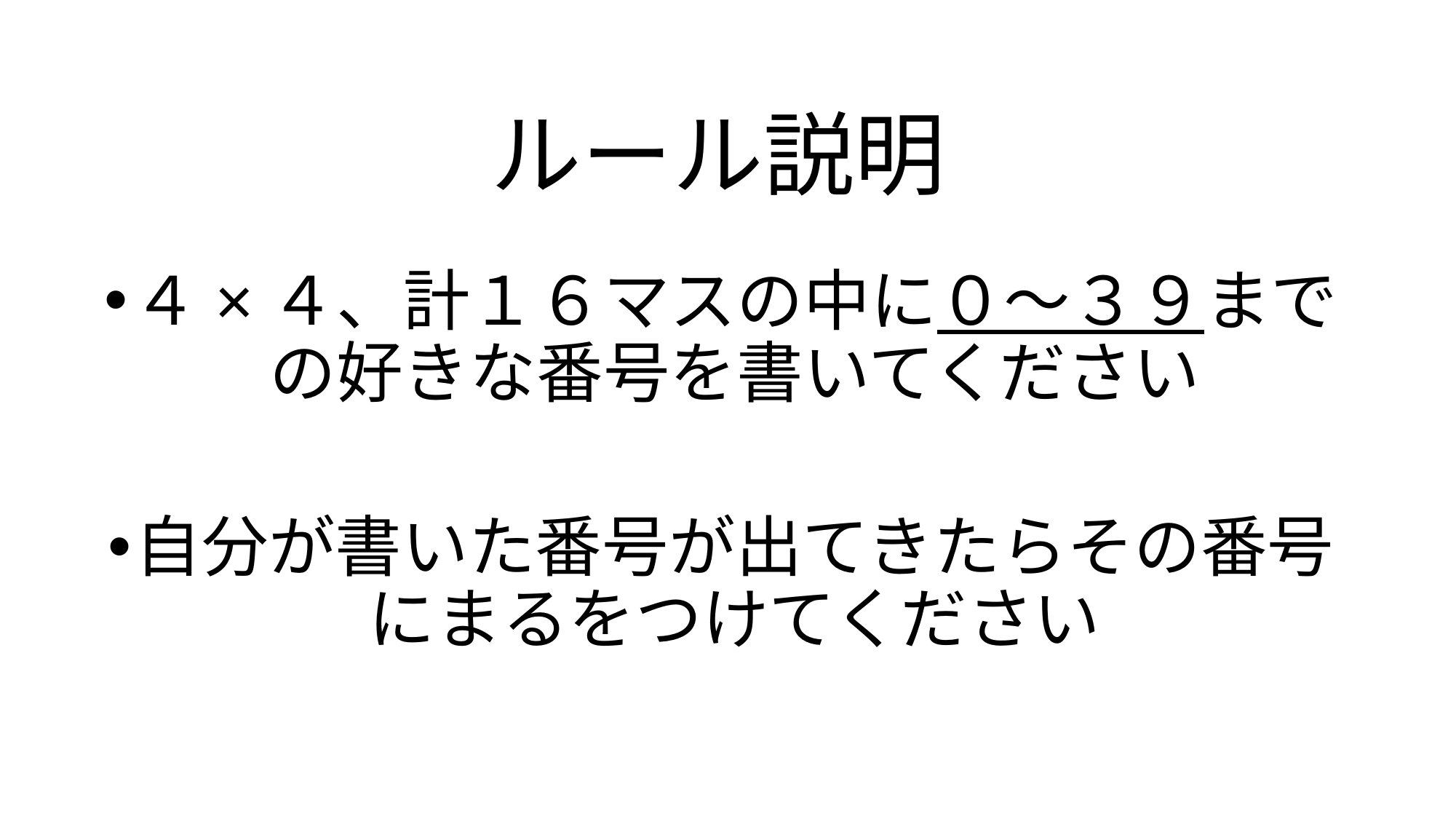

# ルール説明
４×４、計１６マスの中に０～３９までの好きな番号を書いてください

自分が書いた番号が出てきたらその番号にまるをつけてください